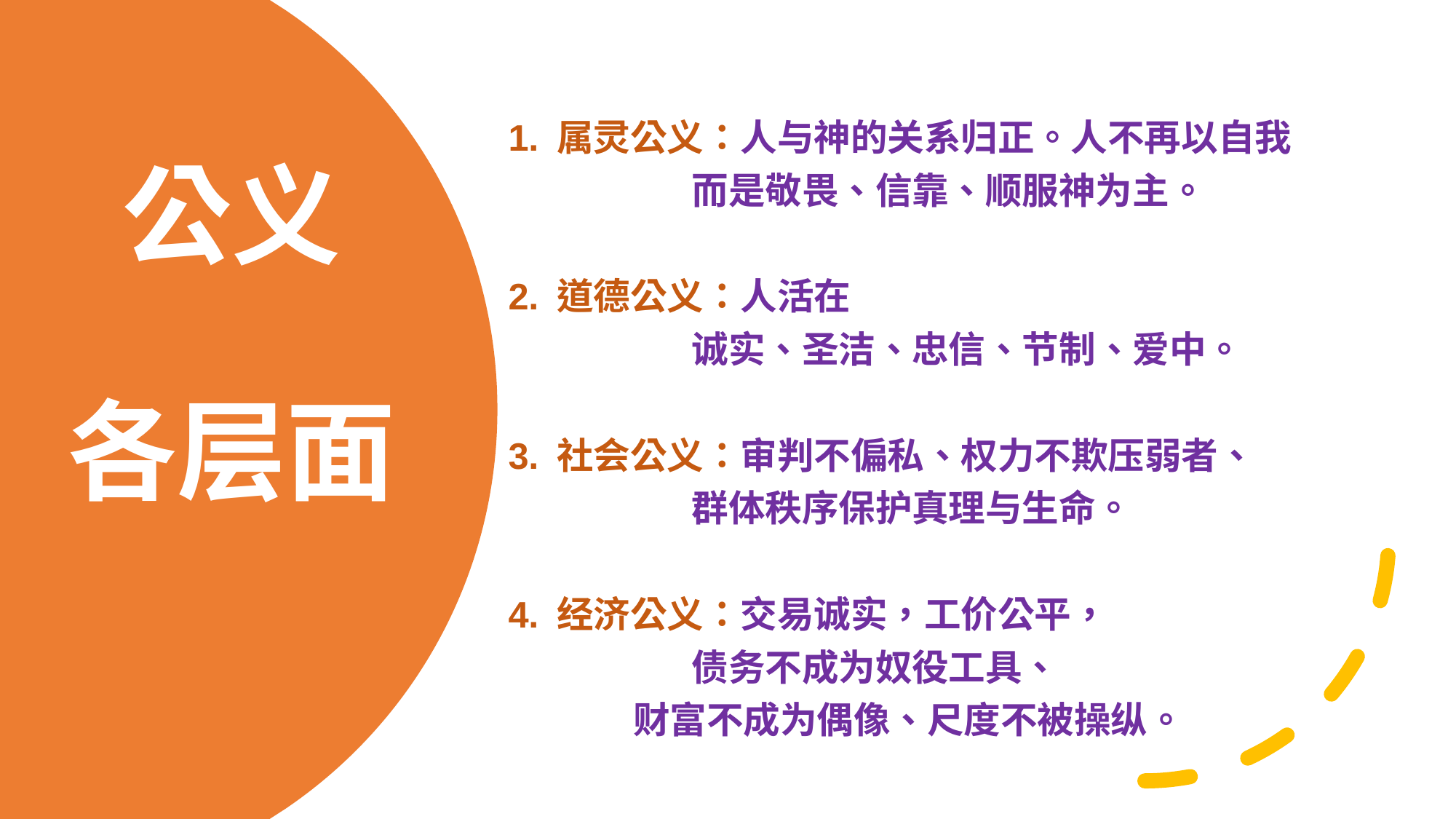

1. 属灵公义：人与神的关系归正。人不再以自我
                     而是敬畏、信靠、顺服神为主。

2. 道德公义：人活在
                     诚实、圣洁、忠信、节制、爱中。

3. 社会公义：审判不偏私、权力不欺压弱者、
                     群体秩序保护真理与生命。

4. 经济公义：交易诚实，工价公平，
                     债务不成为奴役工具、
              财富不成为偶像、尺度不被操纵。

# 公义 各层面